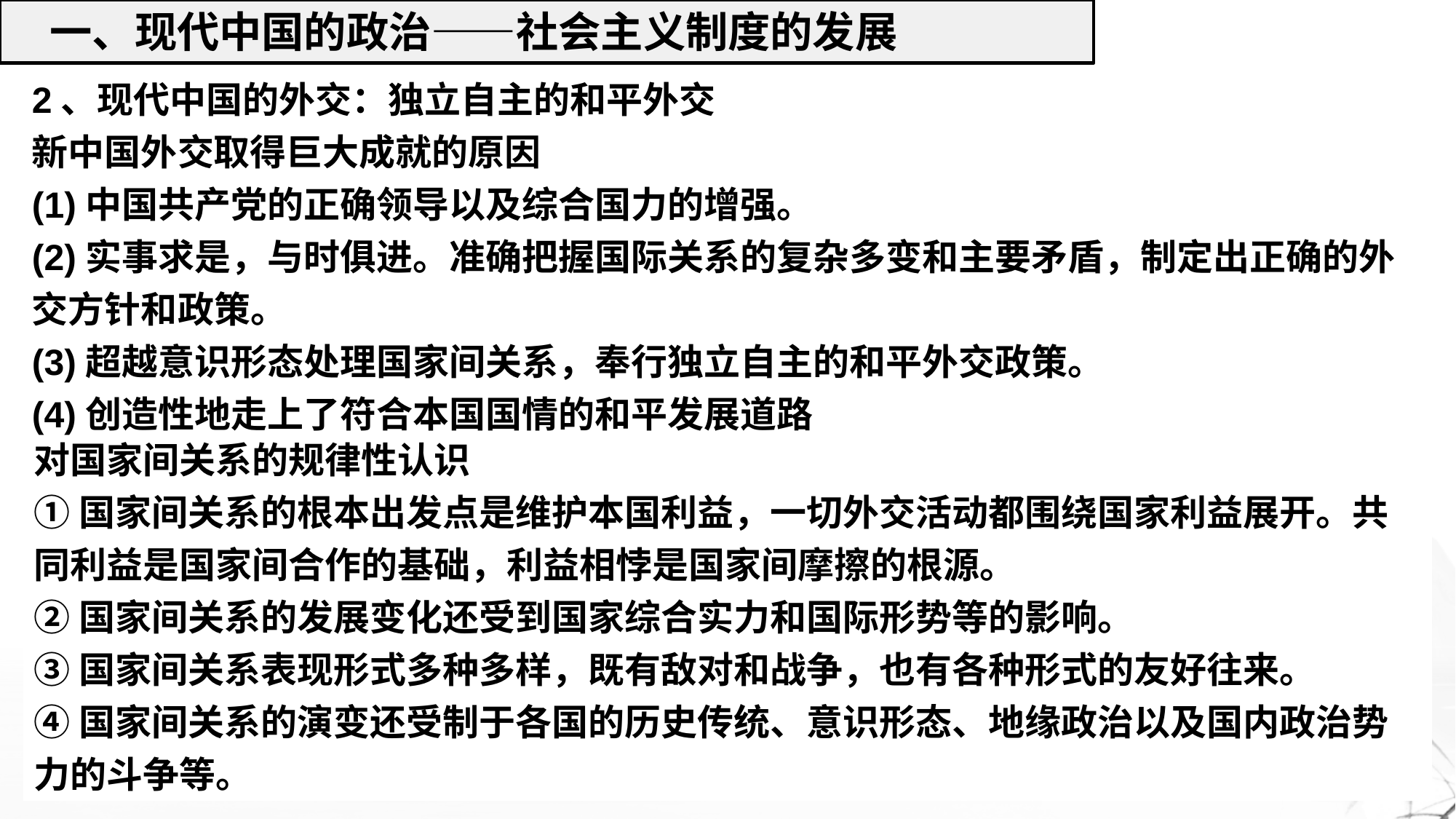

一、现代中国的政治——社会主义制度的发展
2、现代中国的外交：独立自主的和平外交
新中国外交取得巨大成就的原因
(1)中国共产党的正确领导以及综合国力的增强。
(2)实事求是，与时俱进。准确把握国际关系的复杂多变和主要矛盾，制定出正确的外交方针和政策。
(3)超越意识形态处理国家间关系，奉行独立自主的和平外交政策。
(4)创造性地走上了符合本国国情的和平发展道路
对国家间关系的规律性认识
①国家间关系的根本出发点是维护本国利益，一切外交活动都围绕国家利益展开。共同利益是国家间合作的基础，利益相悖是国家间摩擦的根源。
②国家间关系的发展变化还受到国家综合实力和国际形势等的影响。
③国家间关系表现形式多种多样，既有敌对和战争，也有各种形式的友好往来。
④国家间关系的演变还受制于各国的历史传统、意识形态、地缘政治以及国内政治势力的斗争等。